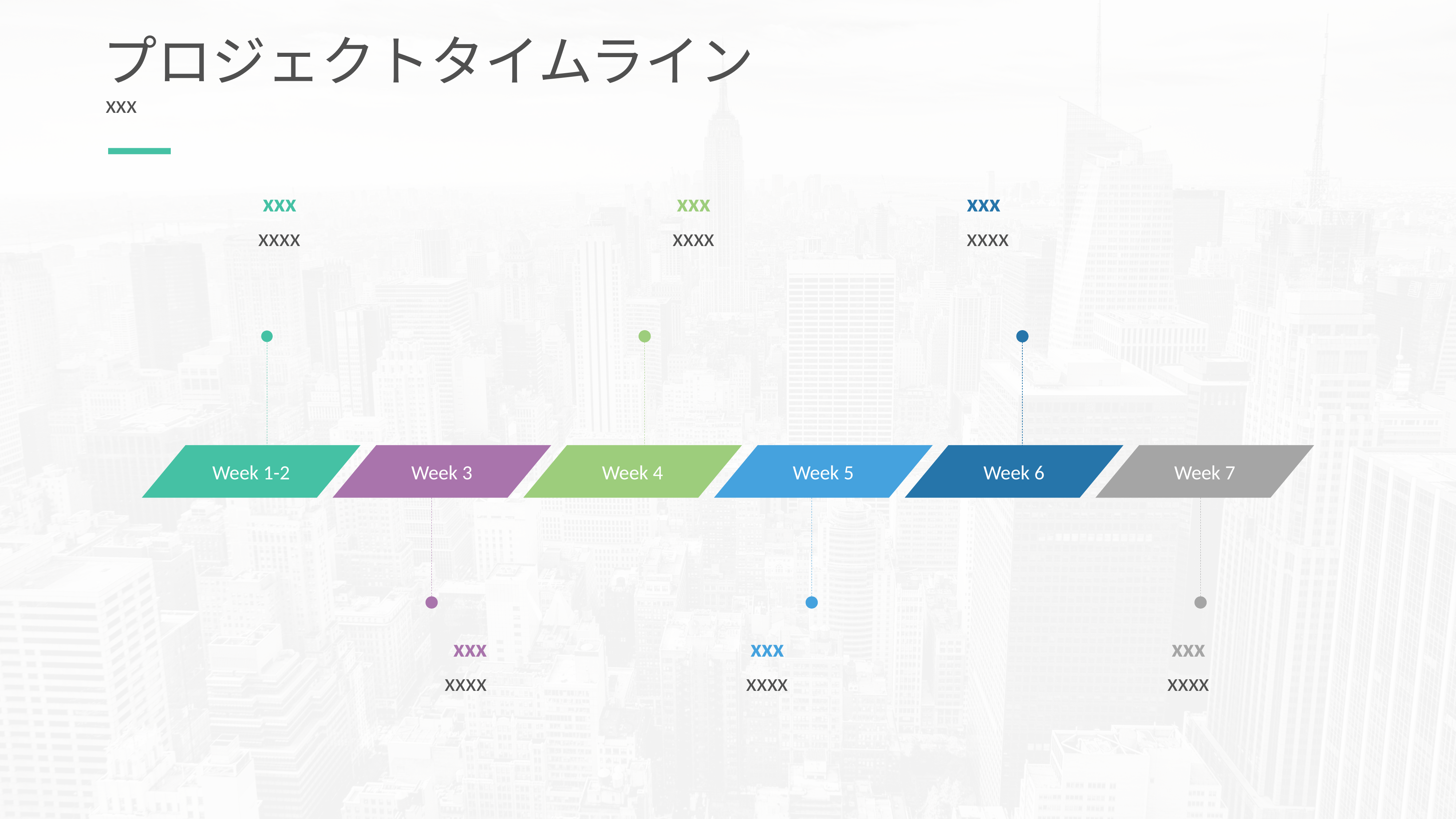

# プロジェクトタイムライン
xxx
xxx
xxx
xxx
xxxx
xxxx
xxxx

Week 1-2
Week 3
Week 4
Week 5
Week 6
Week 7

xxx
xxx
xxx
xxxx
xxxx
xxxx